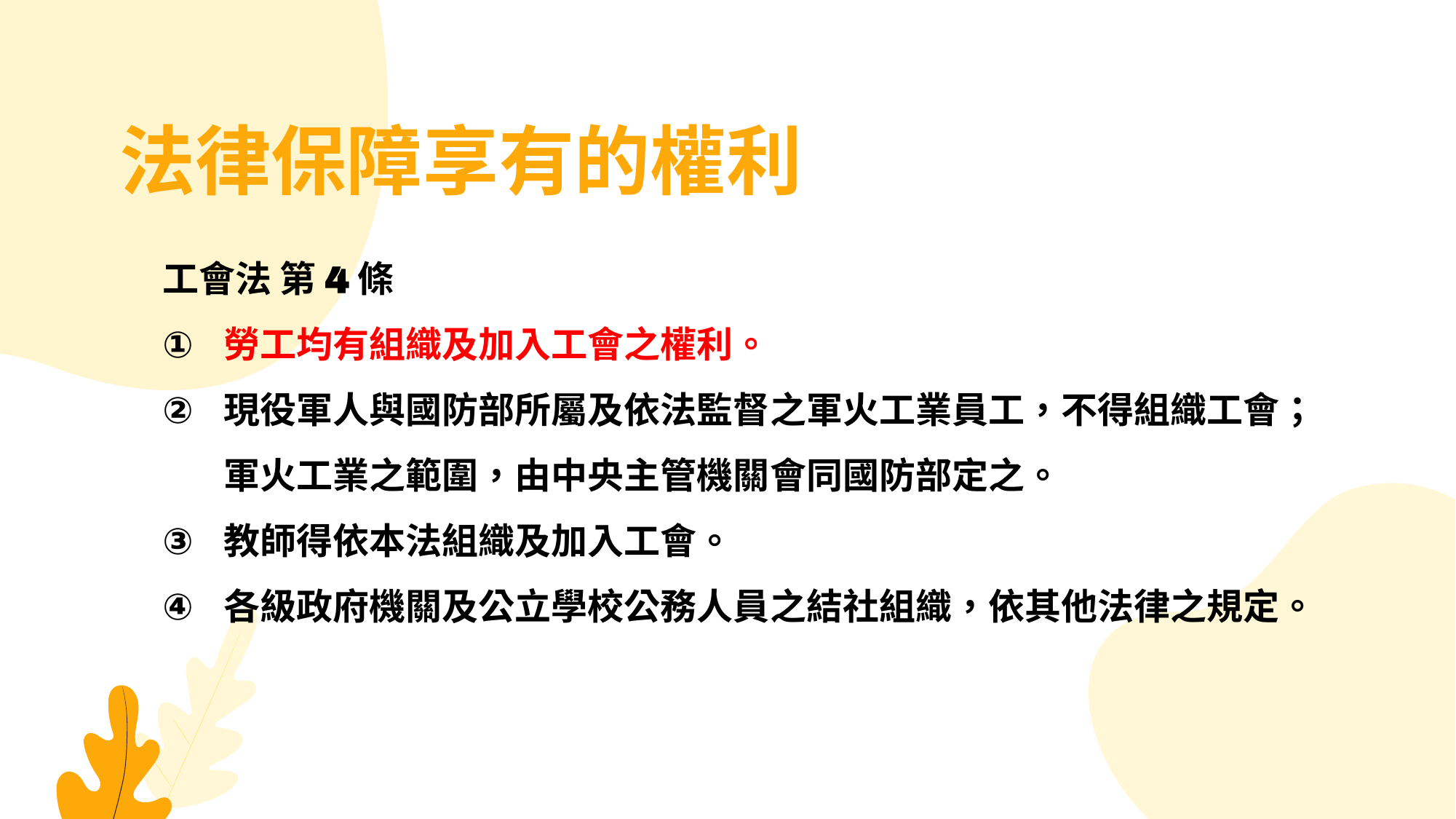

法律保障享有的權利
工會法 第4條
勞工均有組織及加入工會之權利。
現役軍人與國防部所屬及依法監督之軍火工業員工，不得組織工會；軍火工業之範圍，由中央主管機關會同國防部定之。
教師得依本法組織及加入工會。
各級政府機關及公立學校公務人員之結社組織，依其他法律之規定。